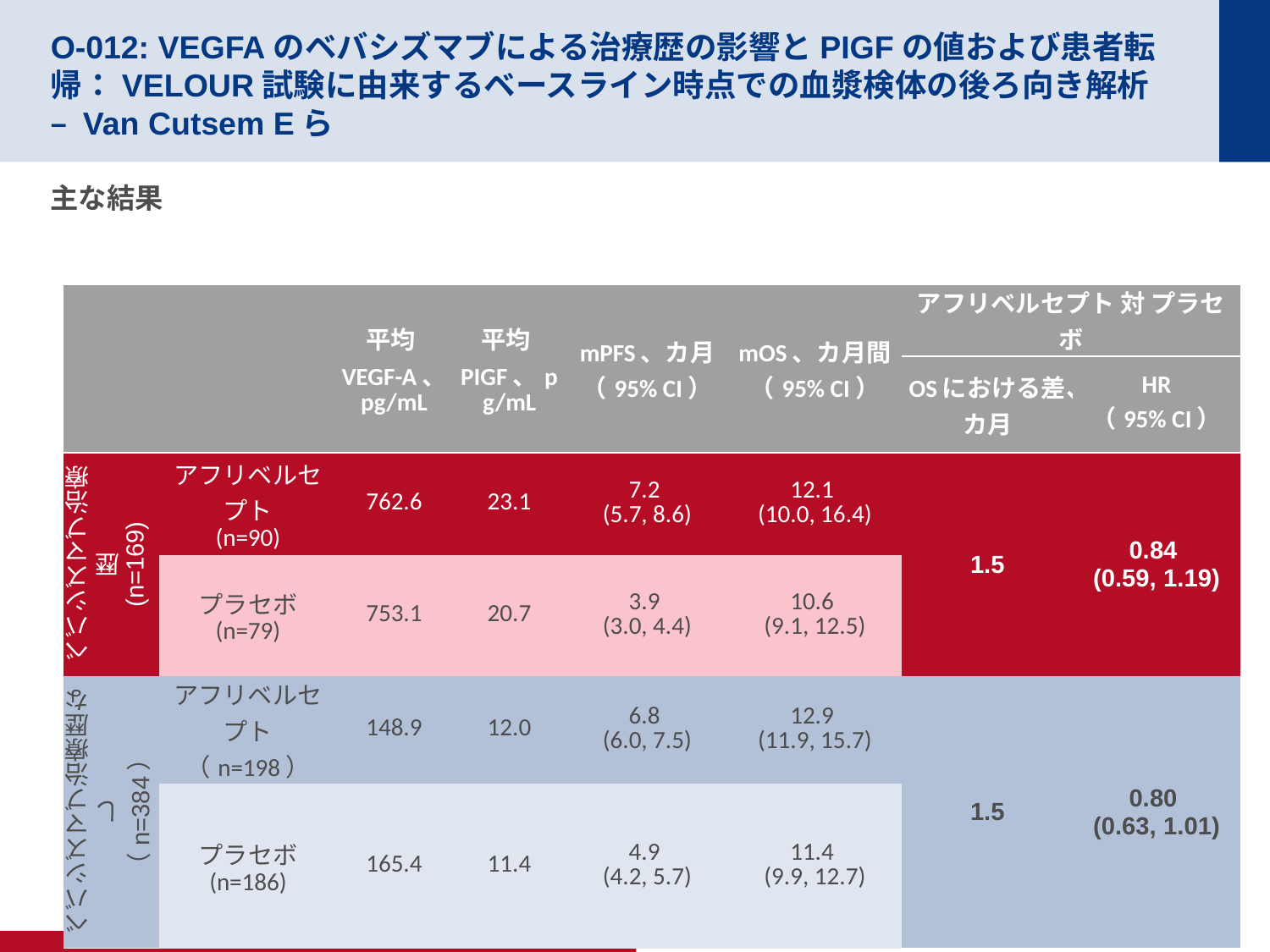

# O-012: VEGFAのベバシズマブによる治療歴の影響とPIGFの値および患者転帰：VELOUR試験に由来するベースライン時点での血漿検体の後ろ向き解析 – Van Cutsem Eら
主な結果

|  |  | 平均VEGF-A、pg/mL | 平均PIGF、pg/mL | mPFS、カ月 （95% CI） | mOS、カ月間 （95% CI） | アフリベルセプト 対 プラセボ |  |
| --- | --- | --- | --- | --- | --- | --- | --- |
|  |  |  |  |  |  | OSにおける差、カ月 | HR （95% CI） |
| ベバシズマブ治療歴 (n=169) | アフリベルセプト (n=90) | 762.6 | 23.1 | 7.2 (5.7, 8.6) | 12.1 (10.0, 16.4) | 1.5 | 0.84 (0.59, 1.19) |
|  | プラセボ (n=79) | 753.1 | 20.7 | 3.9 (3.0, 4.4) | 10.6 (9.1, 12.5) |  |  |
| ベバシズマブ治療歴なし （n=384） | アフリベルセプト （n=198） | 148.9 | 12.0 | 6.8 (6.0, 7.5) | 12.9 (11.9, 15.7) | 1.5 | 0.80 (0.63, 1.01) |
|  | プラセボ (n=186) | 165.4 | 11.4 | 4.9 (4.2, 5.7) | 11.4 (9.9, 12.7) |  |  |
Van Cutsem E, et al. Ann Oncol 2017; 28 (suppl 3): abstr O-012